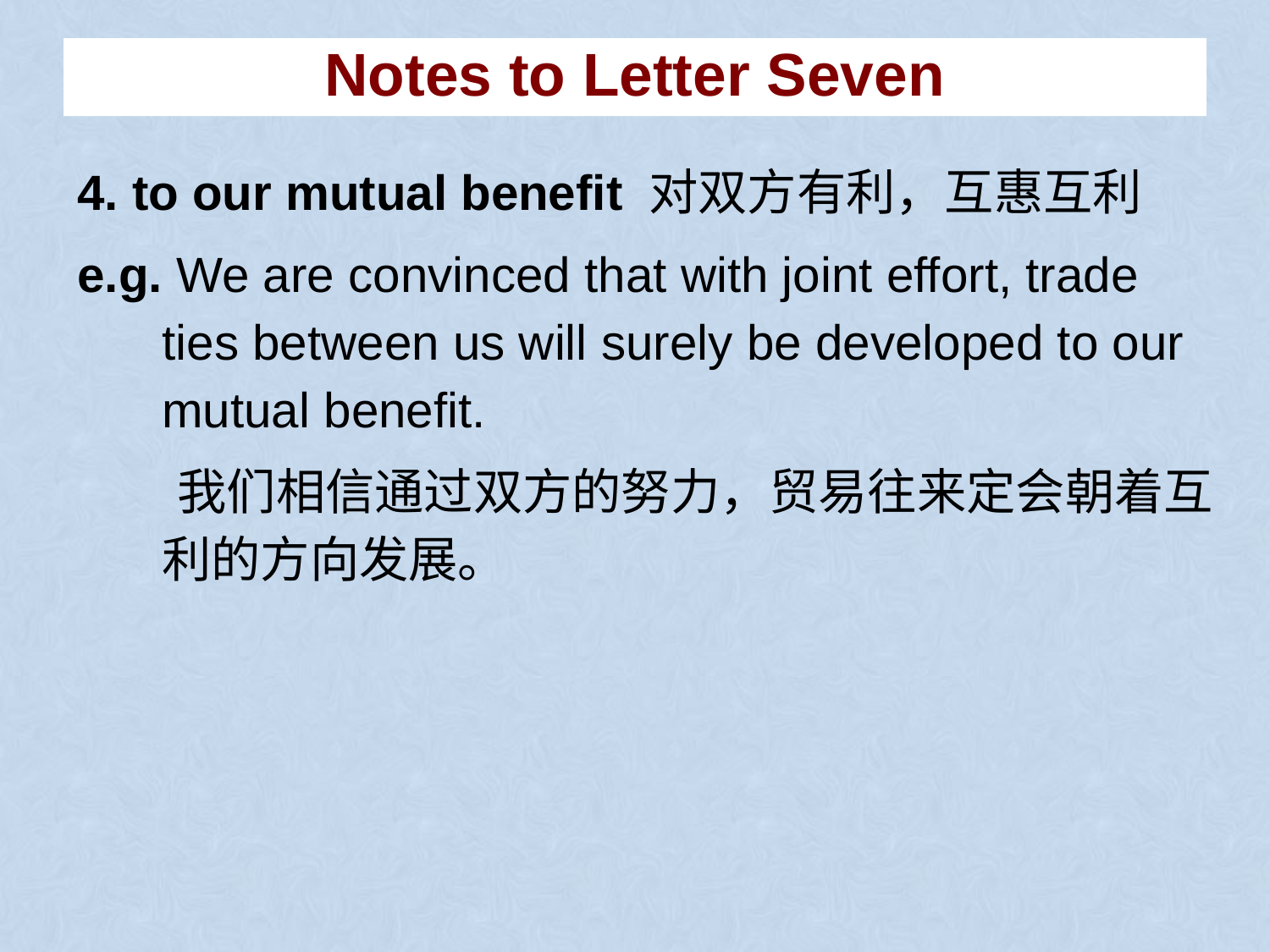

# Notes to Letter Seven
4. to our mutual benefit 对双方有利，互惠互利
e.g. We are convinced that with joint effort, trade ties between us will surely be developed to our mutual benefit.
        我们相信通过双方的努力，贸易往来定会朝着互利的方向发展。